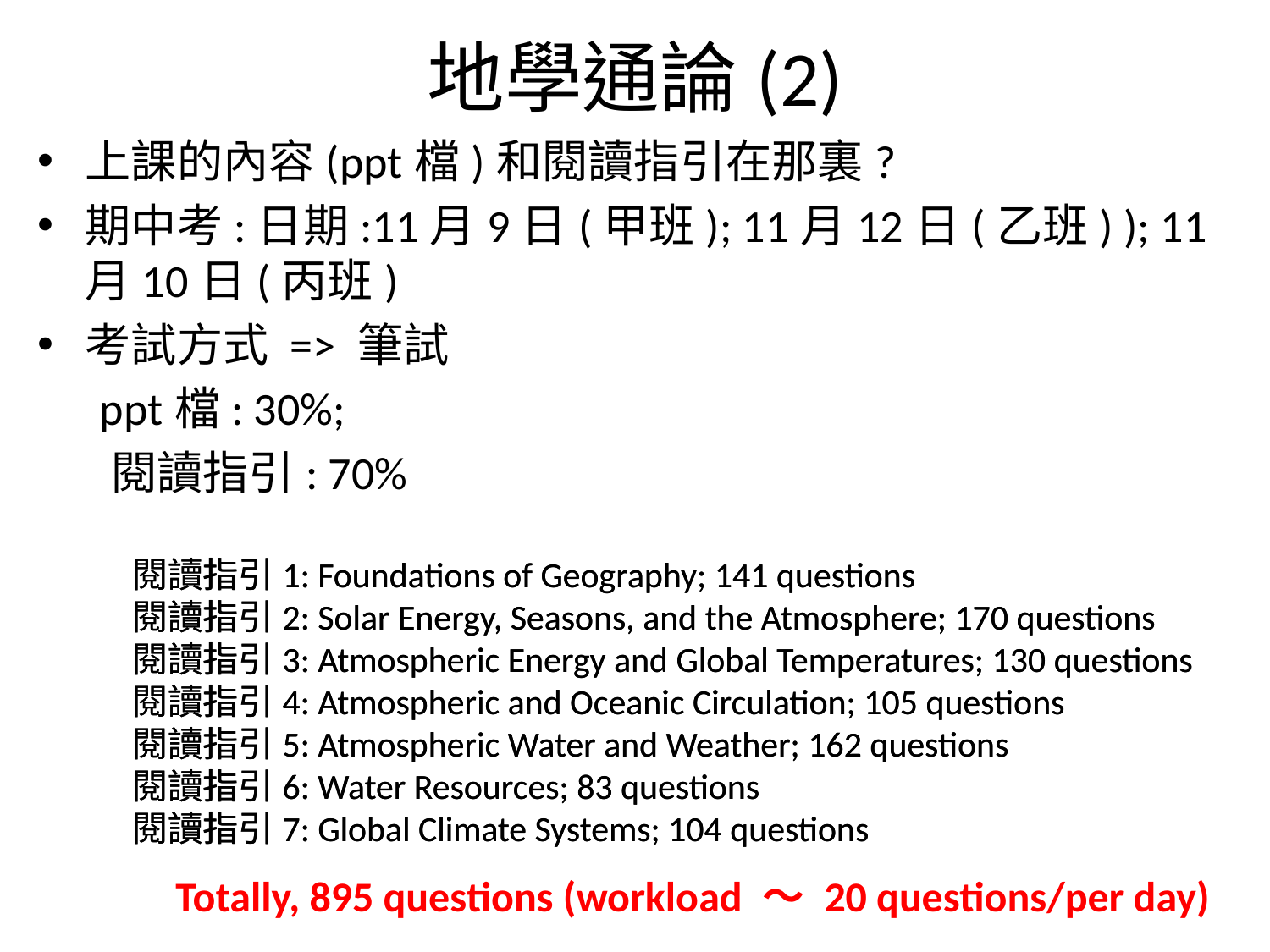

# 地學通論(2)
上課的內容(ppt檔)和閱讀指引在那裏?
期中考:日期:11月9日(甲班); 11月12日(乙班) ); 11月10日(丙班)
考試方式 => 筆試
      ppt檔: 30%;
      閱讀指引: 70%
閱讀指引1: Foundations of Geography; 141 questions
閱讀指引2: Solar Energy, Seasons, and the Atmosphere; 170 questions
閱讀指引3: Atmospheric Energy and Global Temperatures; 130 questions
閱讀指引4: Atmospheric and Oceanic Circulation; 105 questions
閱讀指引5: Atmospheric Water and Weather; 162 questions
閱讀指引6: Water Resources; 83 questions
閱讀指引7: Global Climate Systems; 104 questions
Totally, 895 questions (workload ～ 20 questions/per day)
閱讀指引1: Foundations of Geography; 141 questions
閱讀指引2: Solar Energy, Seasons, and the Atmosphere; 170 questions
閱讀指引3: Atmospheric Energy and Global Temperatures; 130 questions
閱讀指引4: Atmospheric and Oceanic Circulation; 105 questions
閱讀指引5: Atmospheric Water and Weather; 162 questions
閱讀指引6: Water Resources; 83 questions
閱讀指引7: Global Climate Systems; 104 questions
Totally, 895 questions (workload ～ 20 questions/per day)